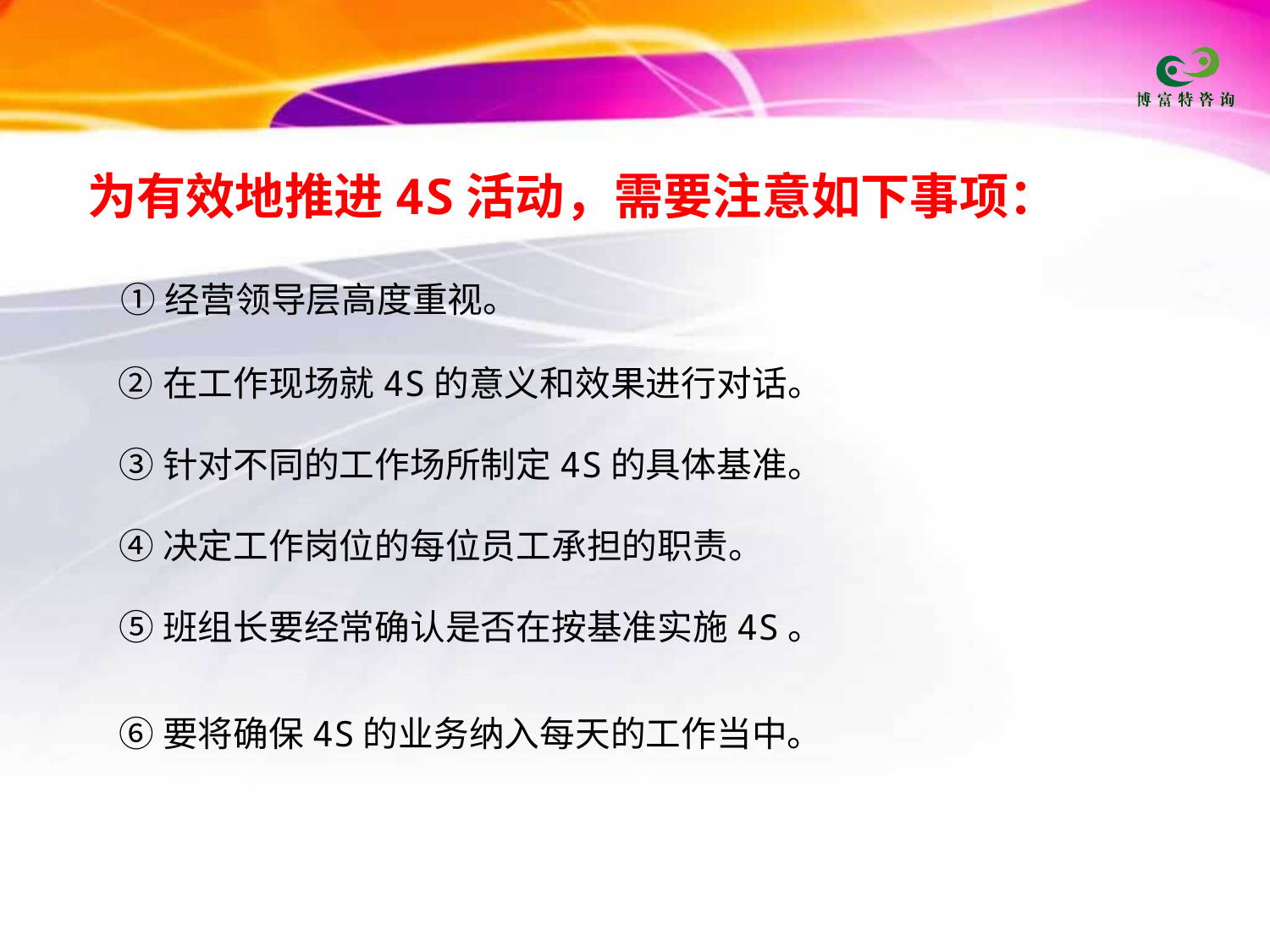

为有效地推进4S活动，需要注意如下事项：
   ①经营领导层高度重视。
    ②在工作现场就4S的意义和效果进行对话。
    ③针对不同的工作场所制定4S的具体基准。
    ④决定工作岗位的每位员工承担的职责。
    ⑤班组长要经常确认是否在按基准实施4S。
    ⑥要将确保4S的业务纳入每天的工作当中。